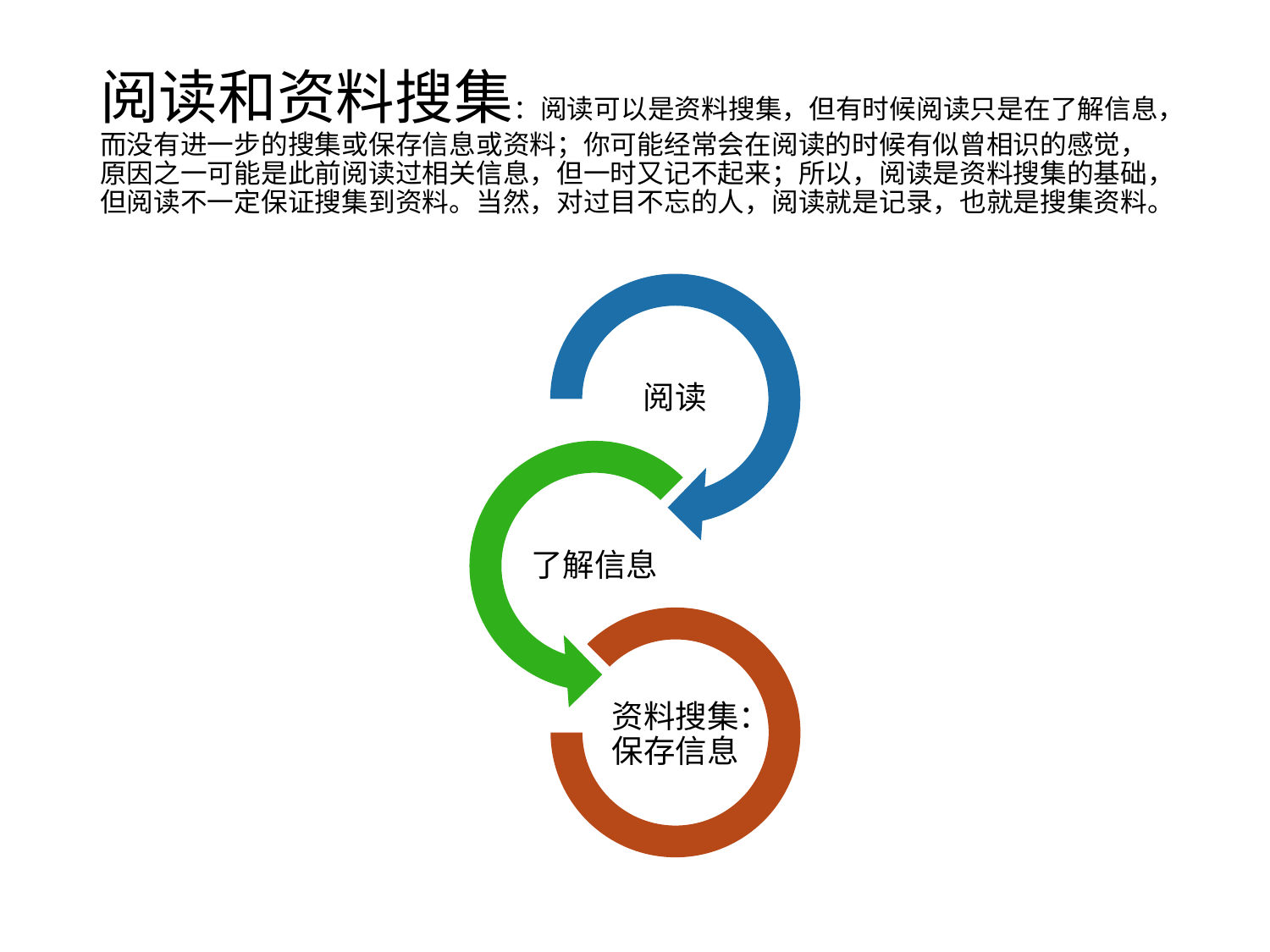

# 阅读和资料搜集：阅读可以是资料搜集，但有时候阅读只是在了解信息，而没有进一步的搜集或保存信息或资料；你可能经常会在阅读的时候有似曾相识的感觉，原因之一可能是此前阅读过相关信息，但一时又记不起来；所以，阅读是资料搜集的基础，但阅读不一定保证搜集到资料。当然，对过目不忘的人，阅读就是记录，也就是搜集资料。
阅读
了解信息
资料搜集：保存信息